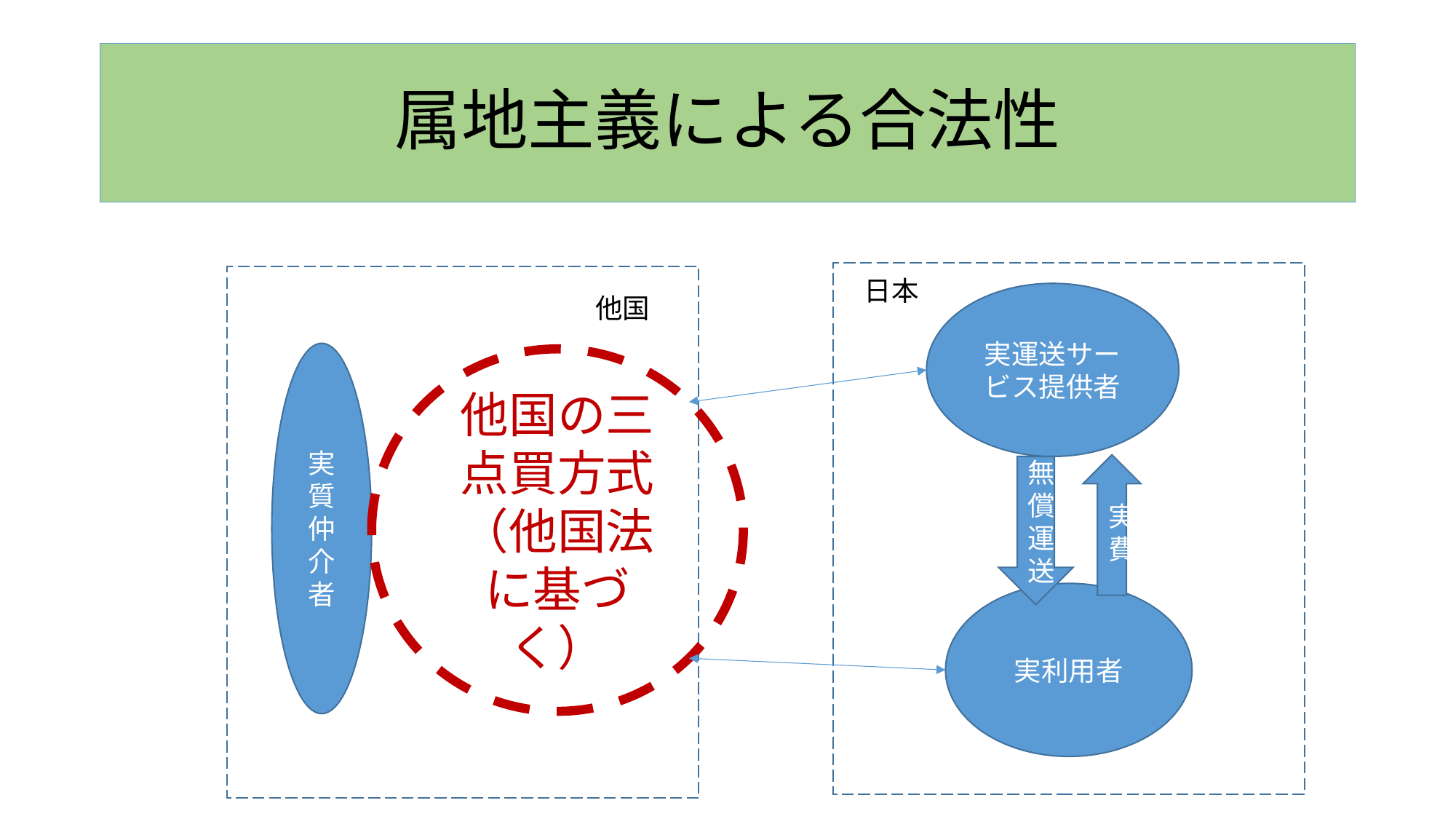

# 属地主義による合法性

日本
実運送サービス提供者
他国
実質仲介者
他国の三点買方式
（他国法に基づく）
実費
無償運送
実利用者